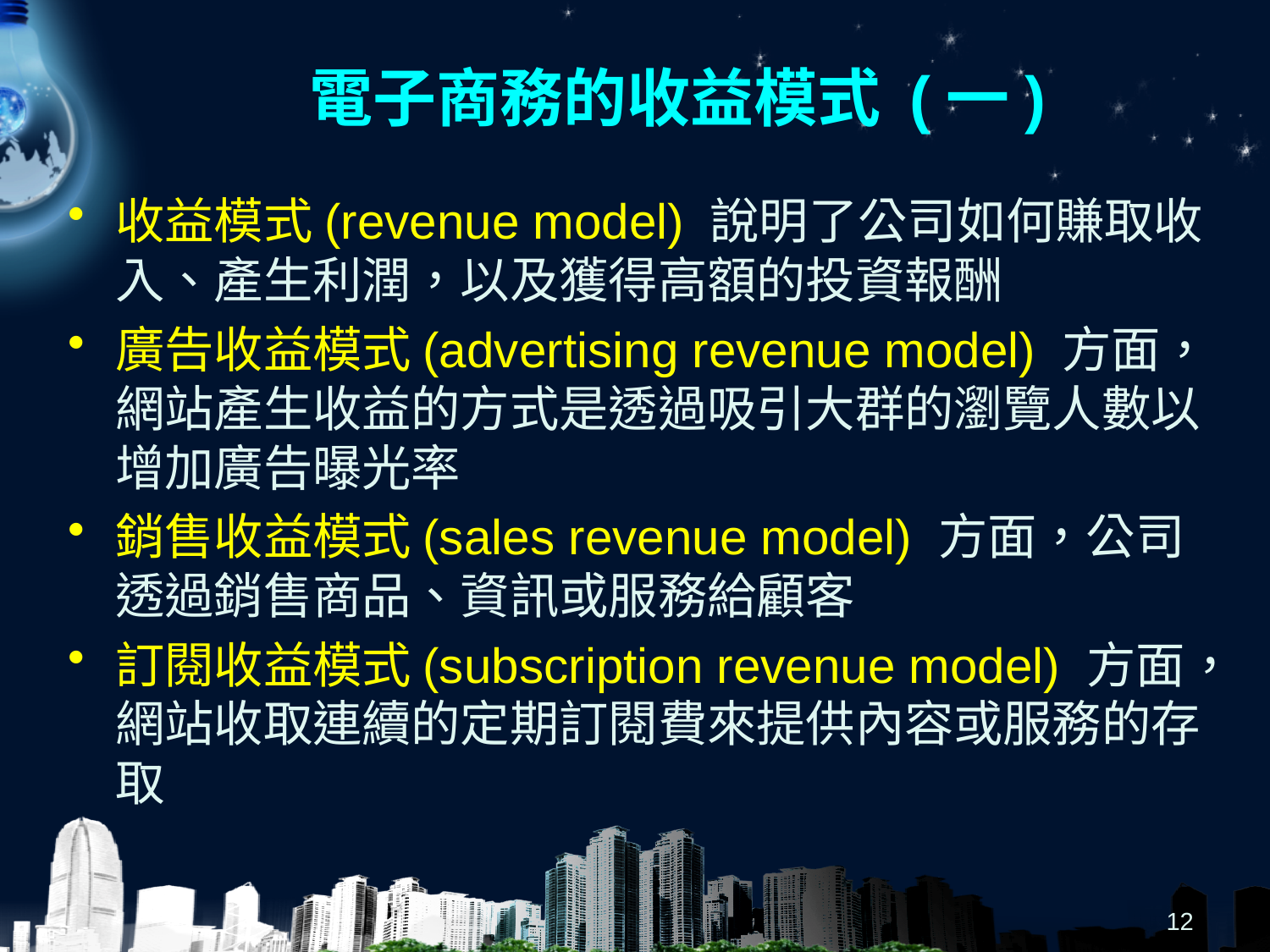

# 電子商務的收益模式 (一)
收益模式(revenue model) 說明了公司如何賺取收入、產生利潤，以及獲得高額的投資報酬
廣告收益模式(advertising revenue model) 方面，網站產生收益的方式是透過吸引大群的瀏覽人數以增加廣告曝光率
銷售收益模式(sales revenue model) 方面，公司透過銷售商品、資訊或服務給顧客
訂閱收益模式(subscription revenue model) 方面，網站收取連續的定期訂閱費來提供內容或服務的存取
12